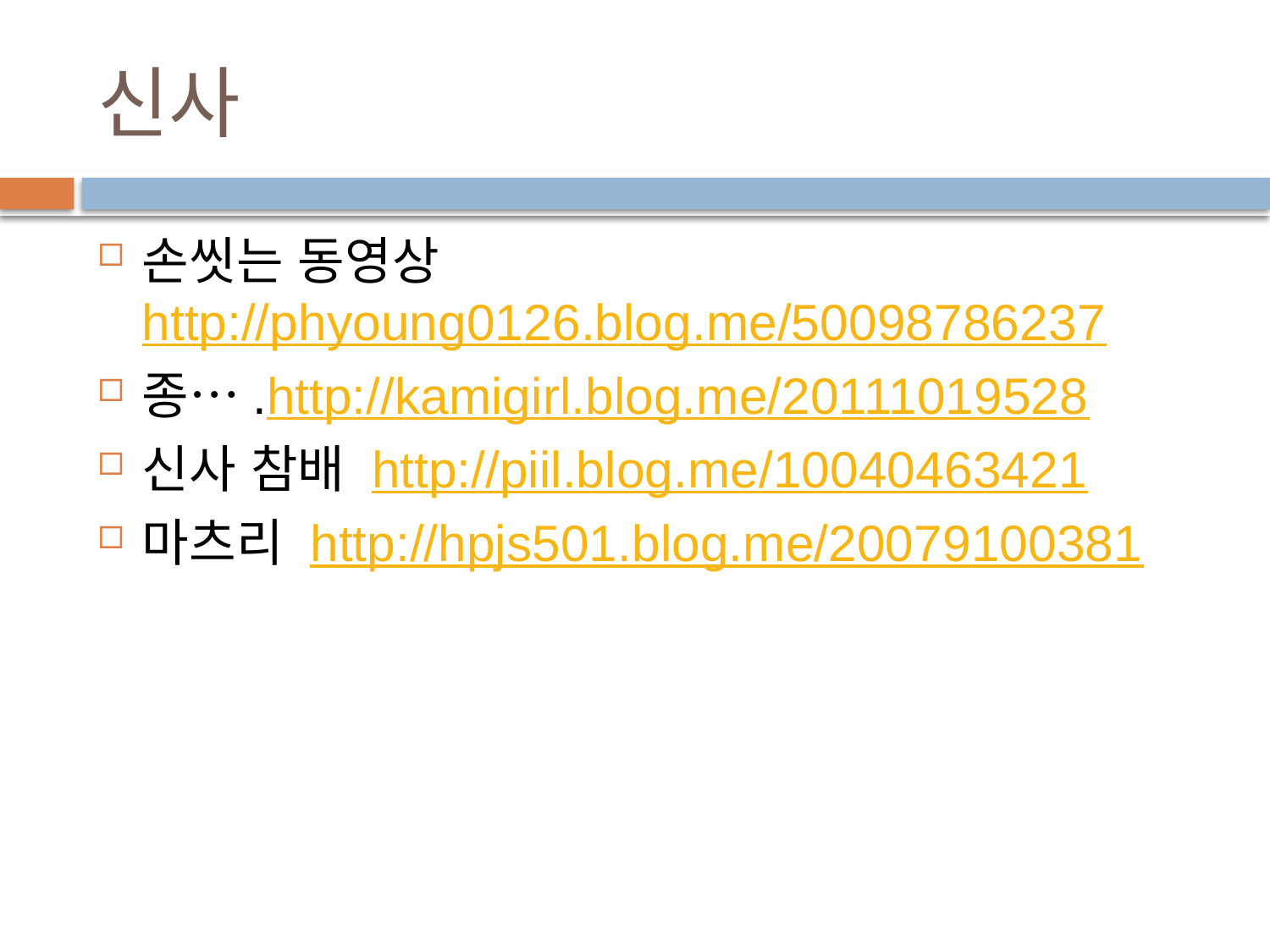

# 신사
손씻는 동영상http://phyoung0126.blog.me/50098786237
종….http://kamigirl.blog.me/20111019528
신사 참배 http://piil.blog.me/10040463421
마츠리 http://hpjs501.blog.me/20079100381